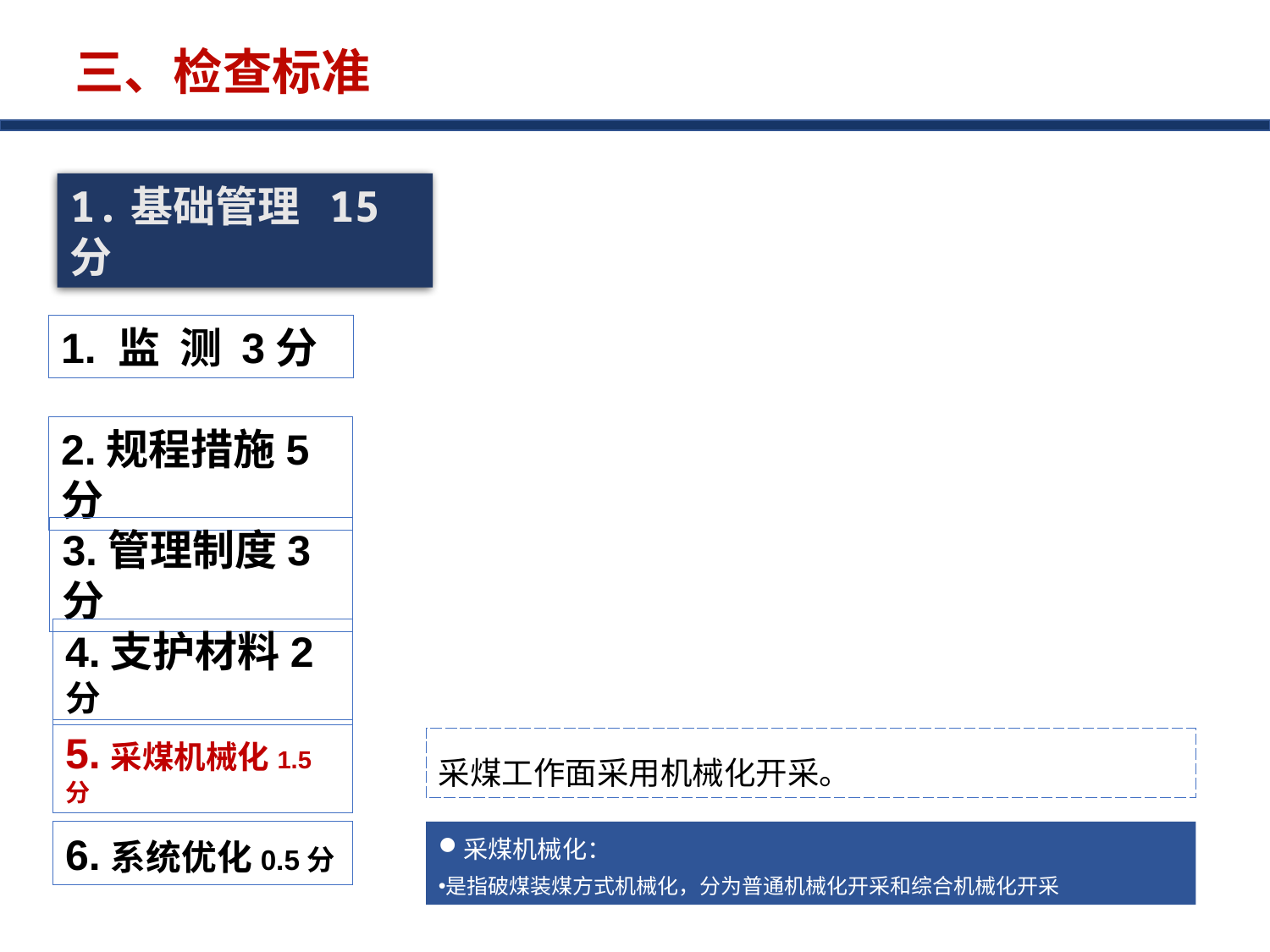

三、检查标准

1.基础管理  15分
1. 监  测 3分
2.规程措施5分
3.管理制度3分
4.支护材料2分
5.采煤机械化1.5分
采煤工作面采用机械化开采。
6.系统优化0.5分
采煤机械化：
是指破煤装煤方式机械化，分为普通机械化开采和综合机械化开采